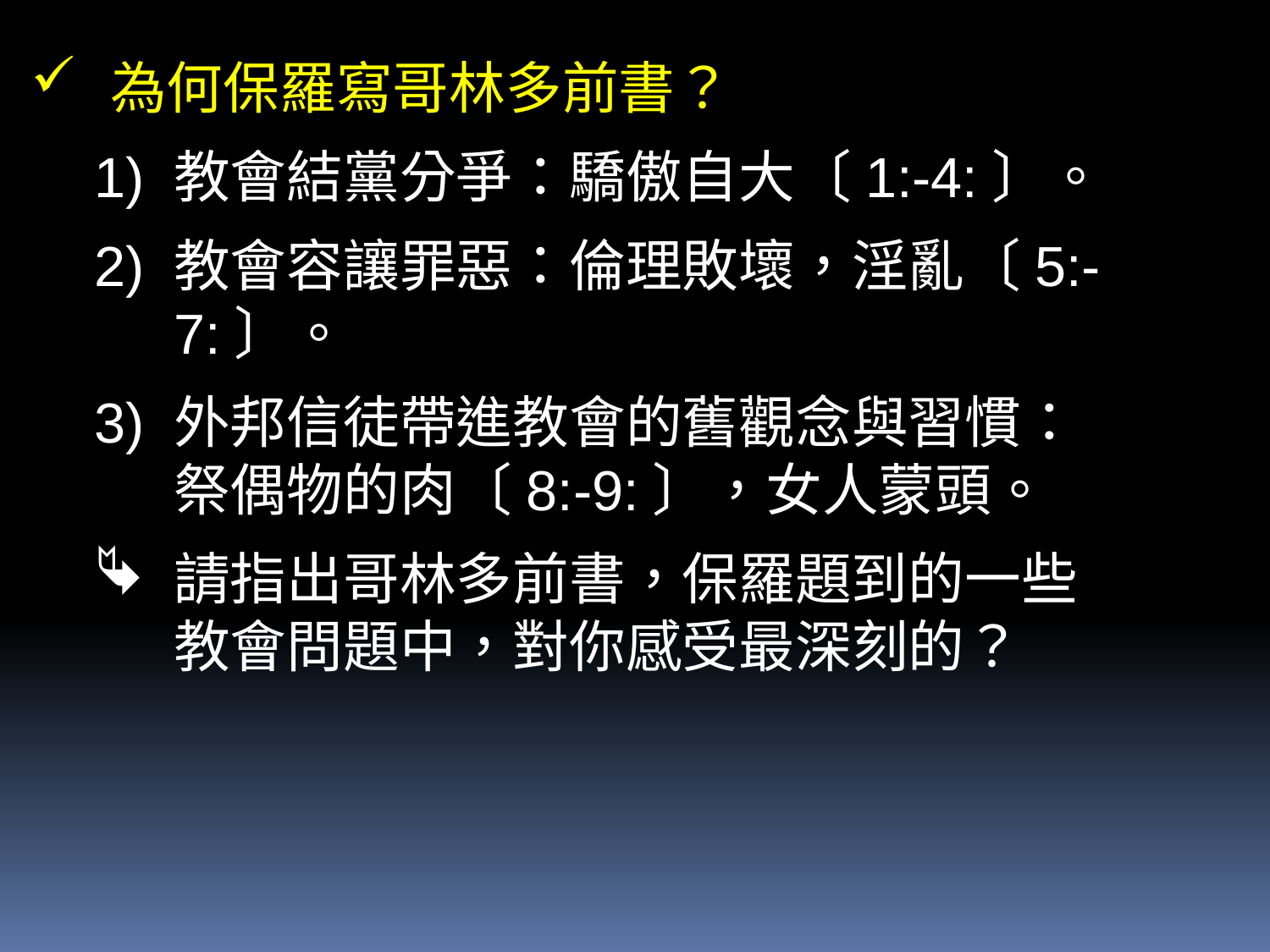

為何保羅寫哥林多前書？
教會結黨分爭：驕傲自大〔1:-4:〕。
教會容讓罪惡：倫理敗壞，淫亂〔5:-7:〕。
外邦信徒帶進教會的舊觀念與習慣：祭偶物的肉〔8:-9:〕，女人蒙頭。
請指出哥林多前書，保羅題到的一些教會問題中，對你感受最深刻的？